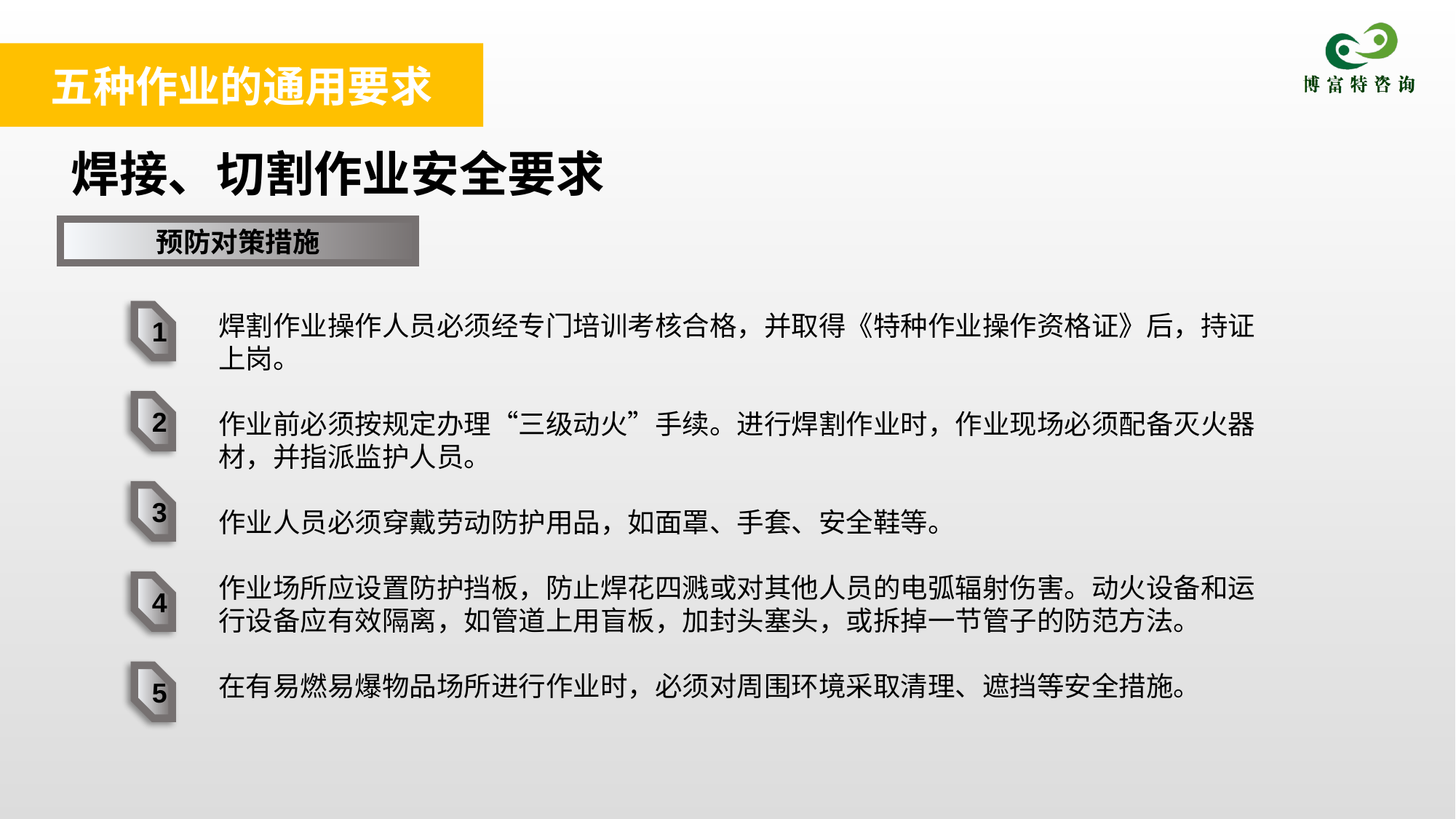

五种作业的通用要求
焊接、切割作业安全要求
预防对策措施
焊割作业操作人员必须经专门培训考核合格，并取得《特种作业操作资格证》后，持证上岗。

作业前必须按规定办理“三级动火”手续。进行焊割作业时，作业现场必须配备灭火器材，并指派监护人员。

作业人员必须穿戴劳动防护用品，如面罩、手套、安全鞋等。

作业场所应设置防护挡板，防止焊花四溅或对其他人员的电弧辐射伤害。动火设备和运行设备应有效隔离，如管道上用盲板，加封头塞头，或拆掉一节管子的防范方法。

在有易燃易爆物品场所进行作业时，必须对周围环境采取清理、遮挡等安全措施。
1
2
3
4
5